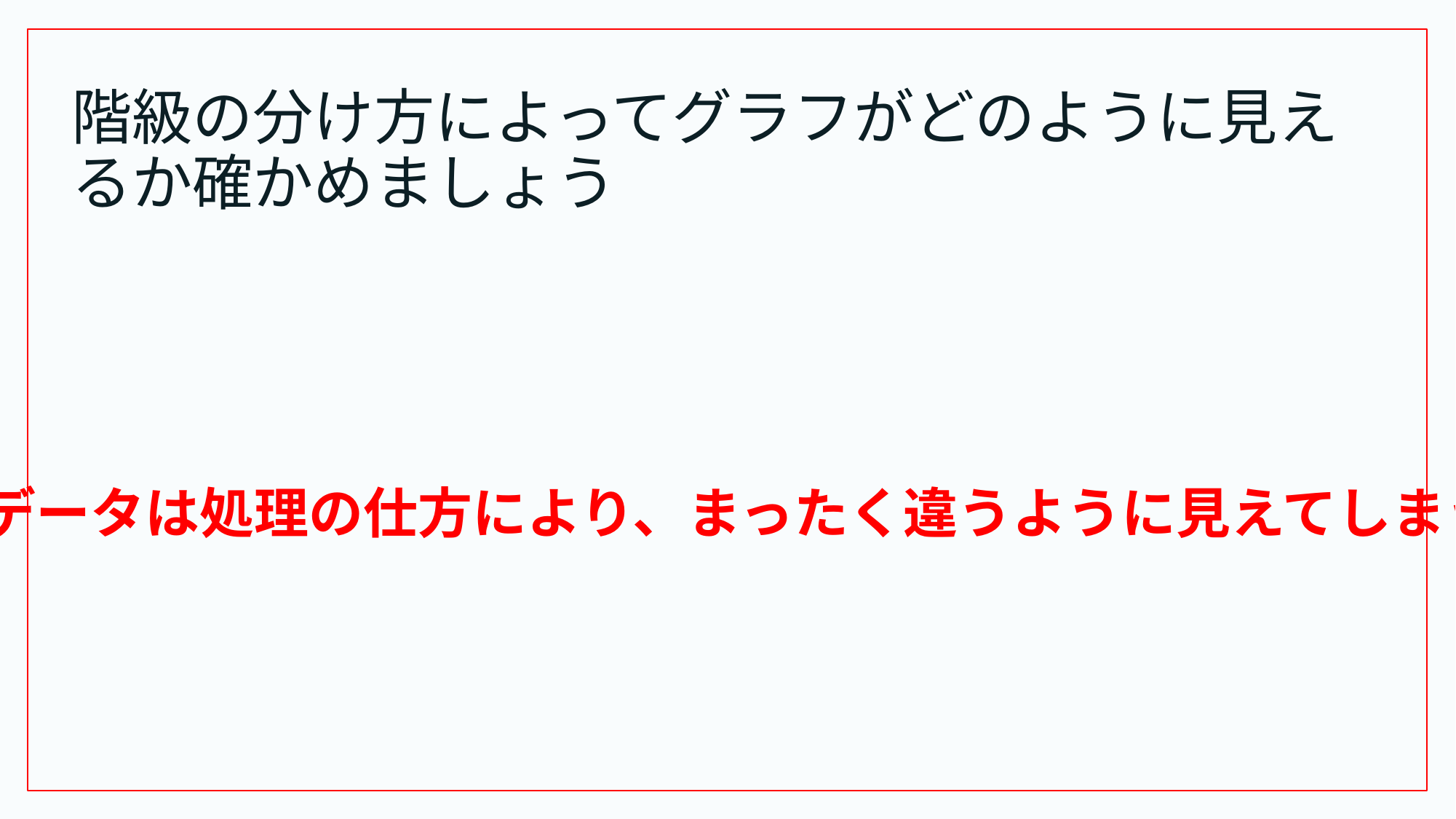

# 階級の分け方によってグラフがどのように見えるか確かめましょう
データは処理の仕方により、まったく違うように見えてしまう